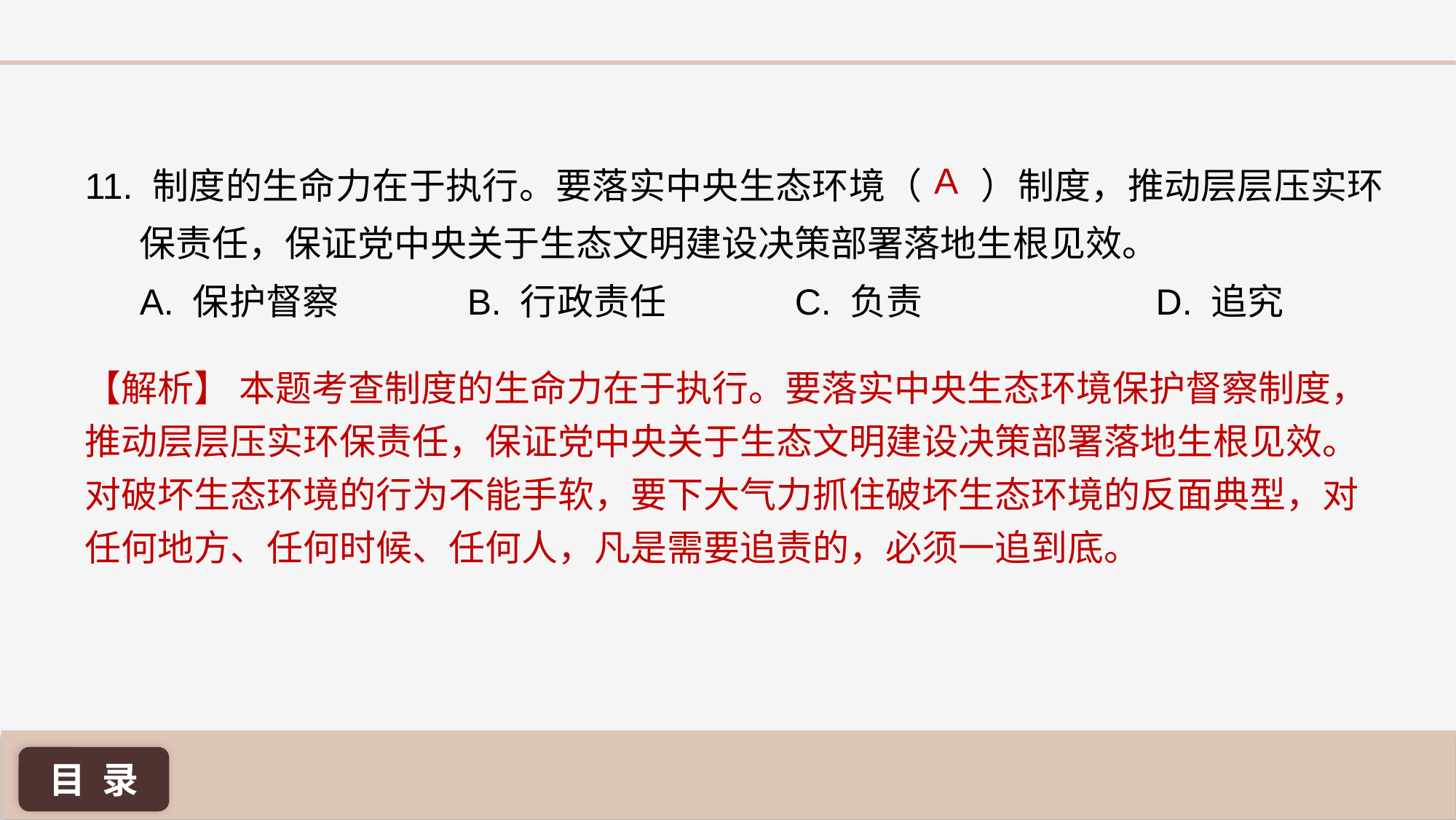

A
11. 制度的生命力在于执行。要落实中央生态环境（       ）制度，推动层层压实环保责任，保证党中央关于生态文明建设决策部署落地生根见效。
A. 保护督察 		B. 行政责任 		C. 负责		   D. 追究
【解析】 本题考查制度的生命力在于执行。要落实中央生态环境保护督察制度，推动层层压实环保责任，保证党中央关于生态文明建设决策部署落地生根见效。对破坏生态环境的行为不能手软，要下大气力抓住破坏生态环境的反面典型，对任何地方、任何时候、任何人，凡是需要追责的，必须一追到底。